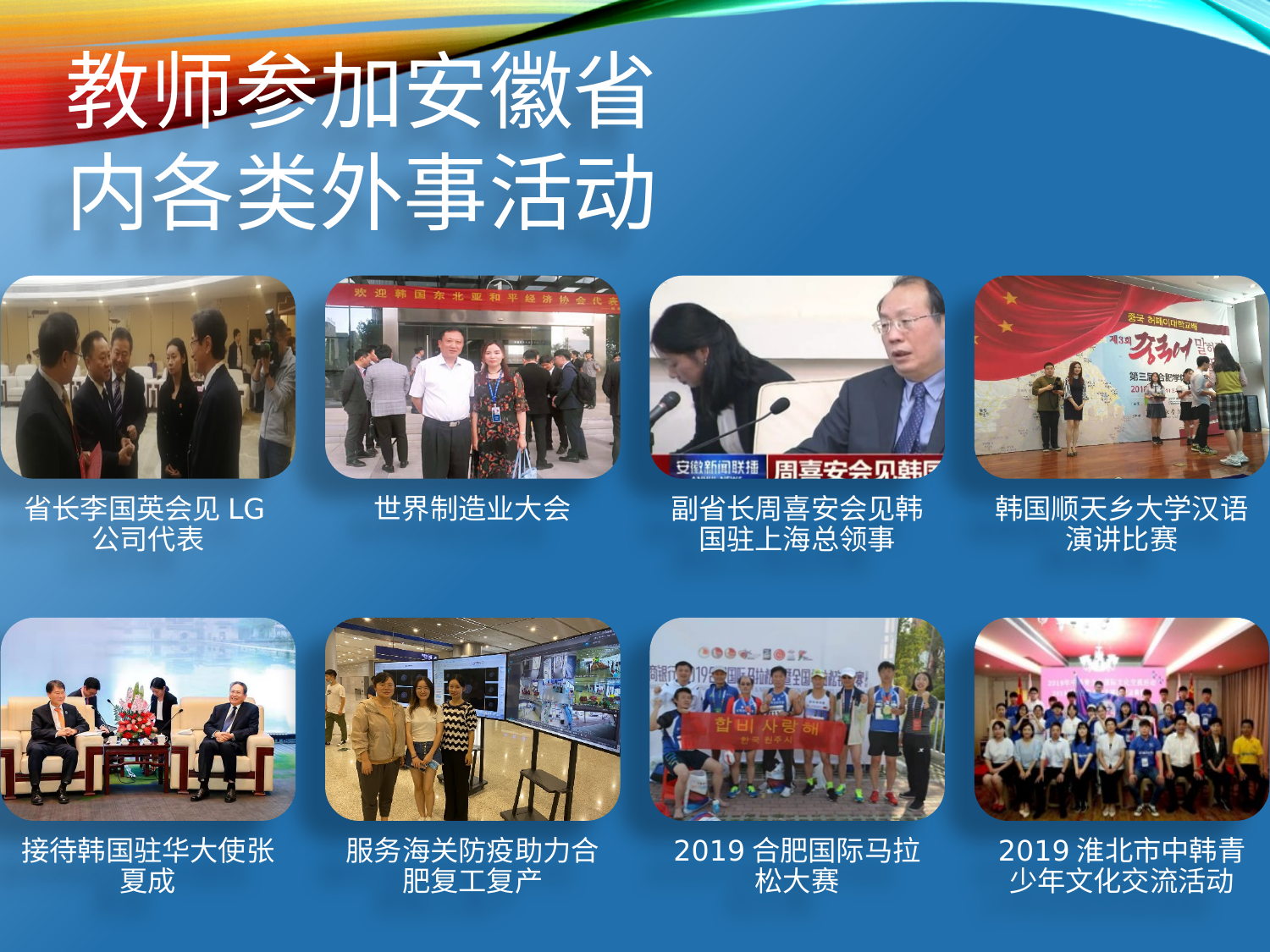

教师参加安徽省内各类外事活动
省长李国英会见LG公司代表
世界制造业大会
副省长周喜安会见韩国驻上海总领事
韩国顺天乡大学汉语演讲比赛
接待韩国驻华大使张夏成
服务海关防疫助力合肥复工复产
2019合肥国际马拉松大赛
2019淮北市中韩青少年文化交流活动